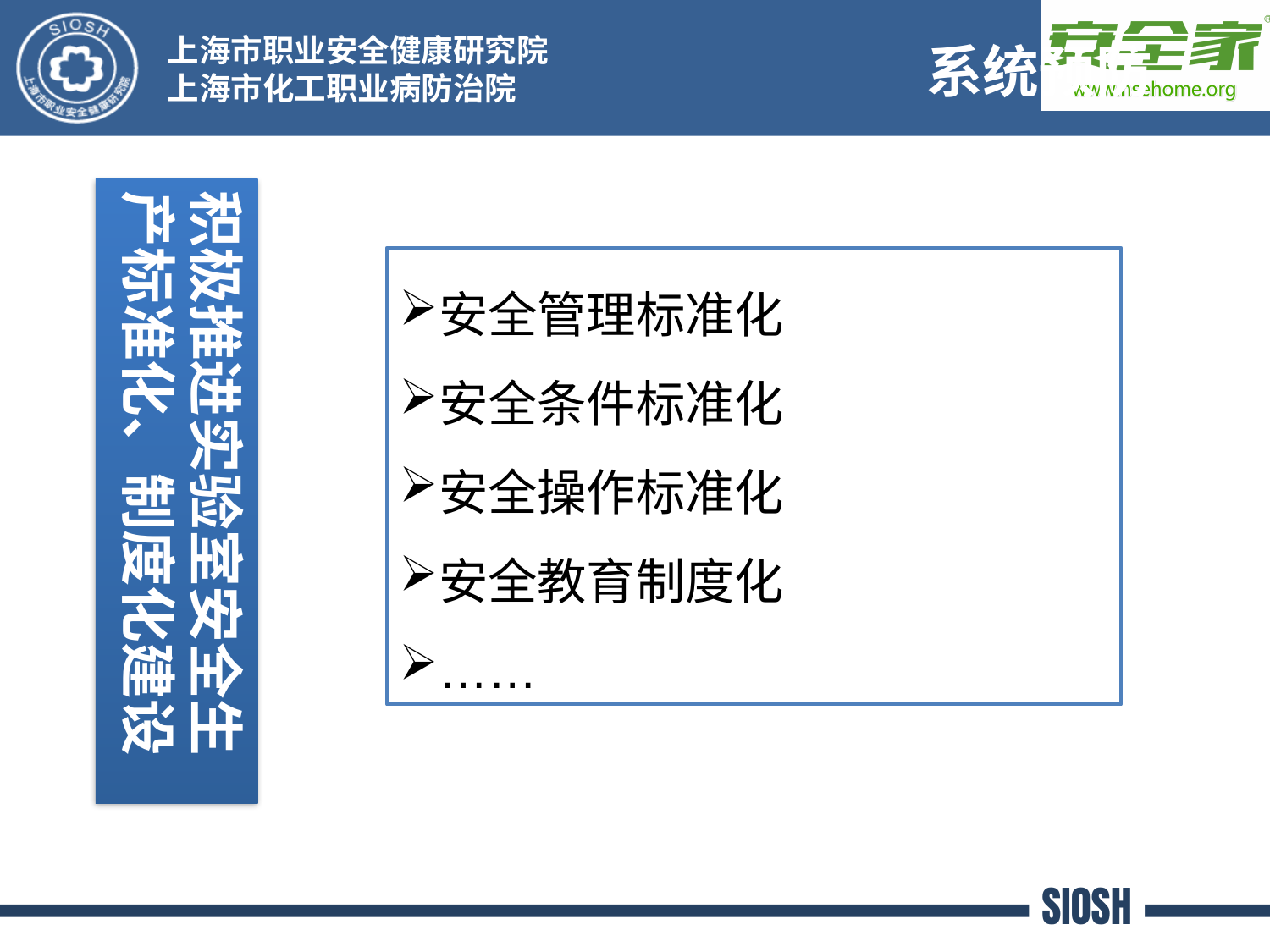

系统预防
积极推进实验室安全生产标准化、制度化建设
安全管理标准化
安全条件标准化
安全操作标准化
安全教育制度化
……